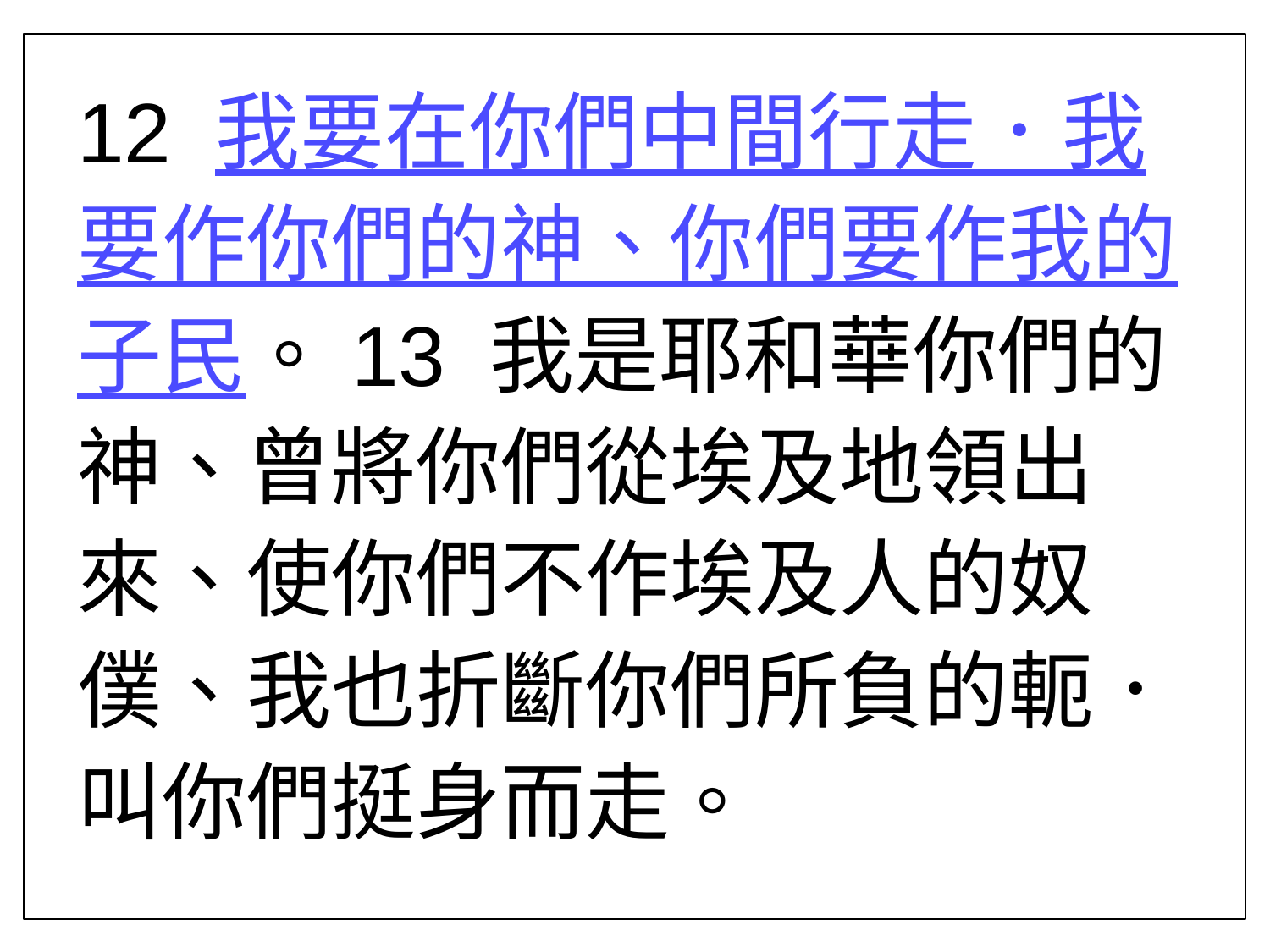

12 我要在你們中間行走．我要作你們的神、你們要作我的子民。13 我是耶和華你們的神、曾將你們從埃及地領出來、使你們不作埃及人的奴僕、我也折斷你們所負的軛．叫你們挺身而走。